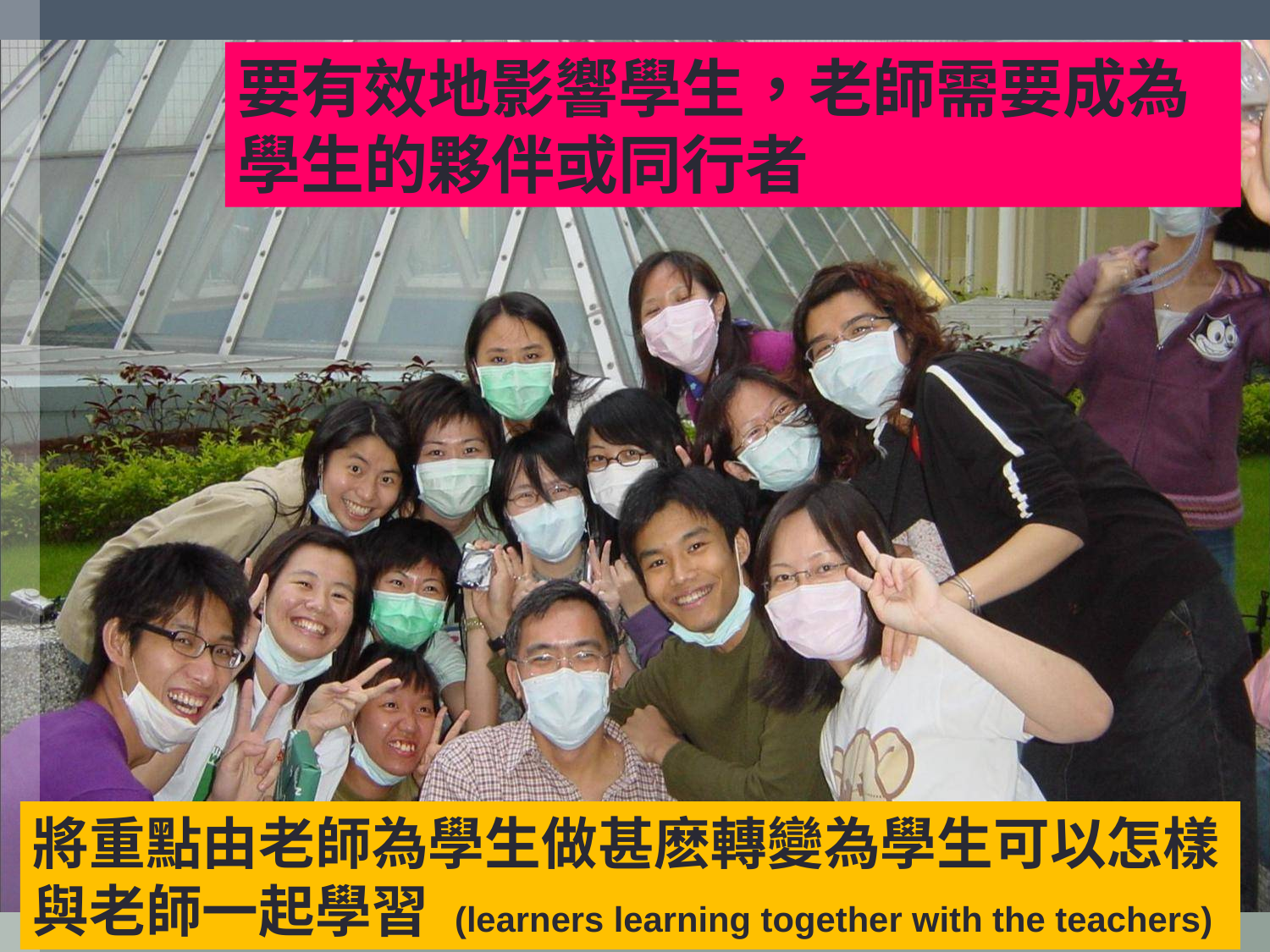

要有效地影響學生，老師需要成為學生的夥伴或同行者
將重點由老師為學生做甚麽轉變為學生可以怎樣與老師一起學習 (learners learning together with the teachers)